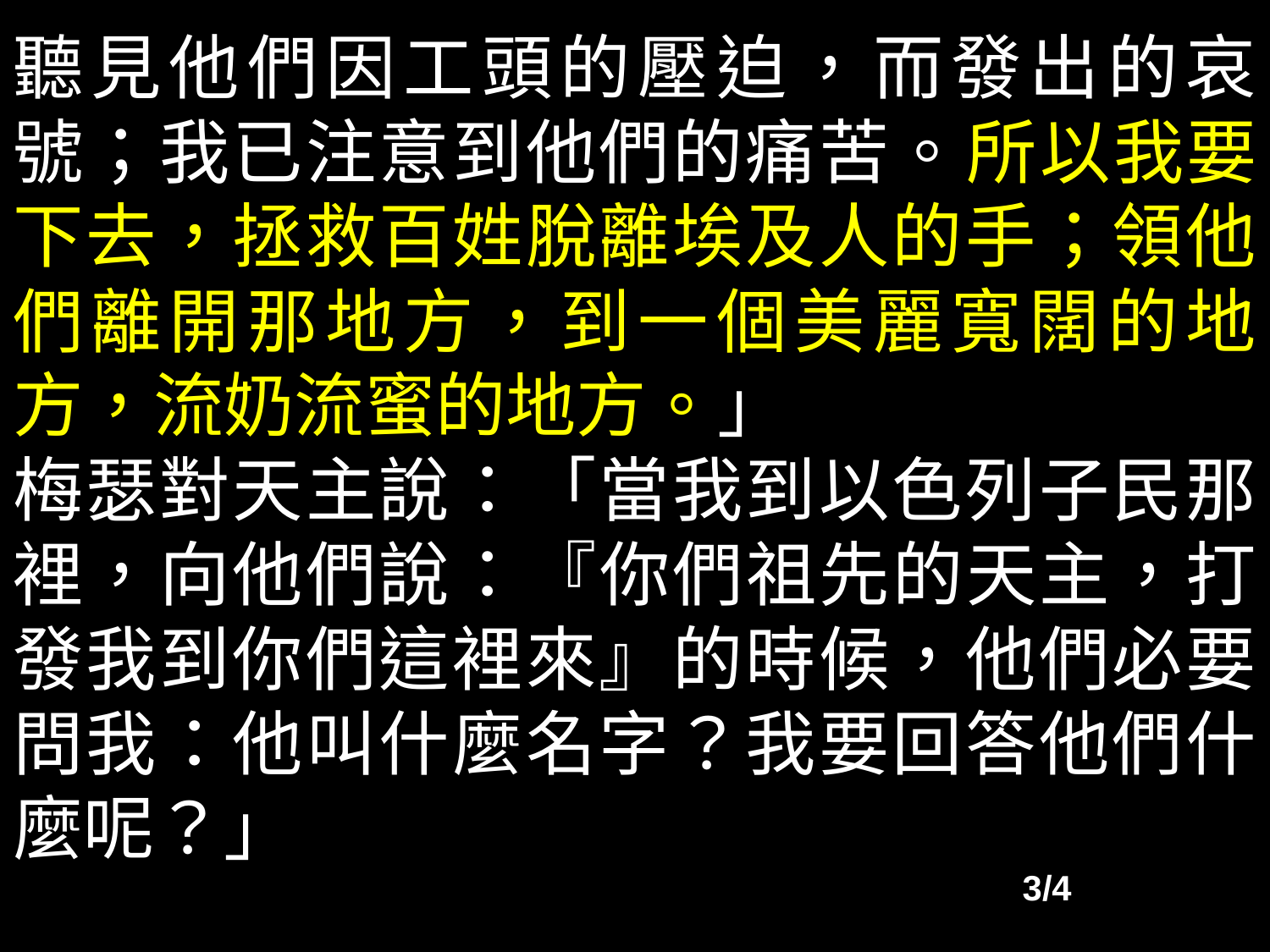

聽見他們因工頭的壓迫，而發出的哀號；我已注意到他們的痛苦。所以我要下去，拯救百姓脫離埃及人的手；領他們離開那地方，到一個美麗寬闊的地方，流奶流蜜的地方。」
梅瑟對天主說：「當我到以色列子民那裡，向他們說：『你們祖先的天主，打發我到你們這裡來』的時候，他們必要問我：他叫什麼名字？我要回答他們什麼呢？」
3/4